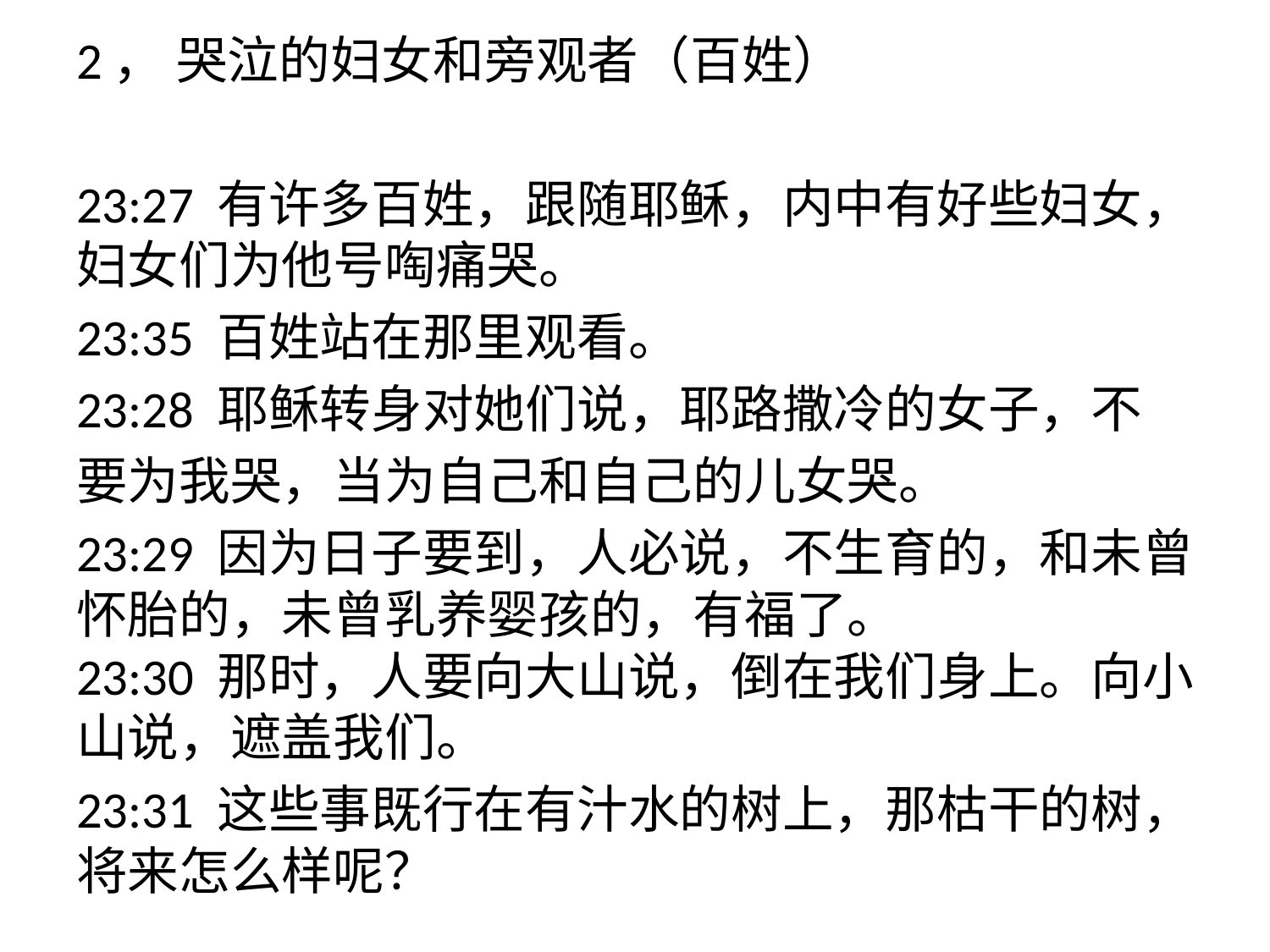

2， 哭泣的妇女和旁观者（百姓）

23:27 有许多百姓，跟随耶稣，内中有好些妇女，妇女们为他号啕痛哭。
23:35 百姓站在那里观看。
23:28 耶稣转身对她们说，耶路撒冷的女子，不
要为我哭，当为自己和自己的儿女哭。
23:29 因为日子要到，人必说，不生育的，和未曾怀胎的，未曾乳养婴孩的，有福了。
23:30 那时，人要向大山说，倒在我们身上。向小山说，遮盖我们。
23:31 这些事既行在有汁水的树上，那枯干的树，将来怎么样呢？